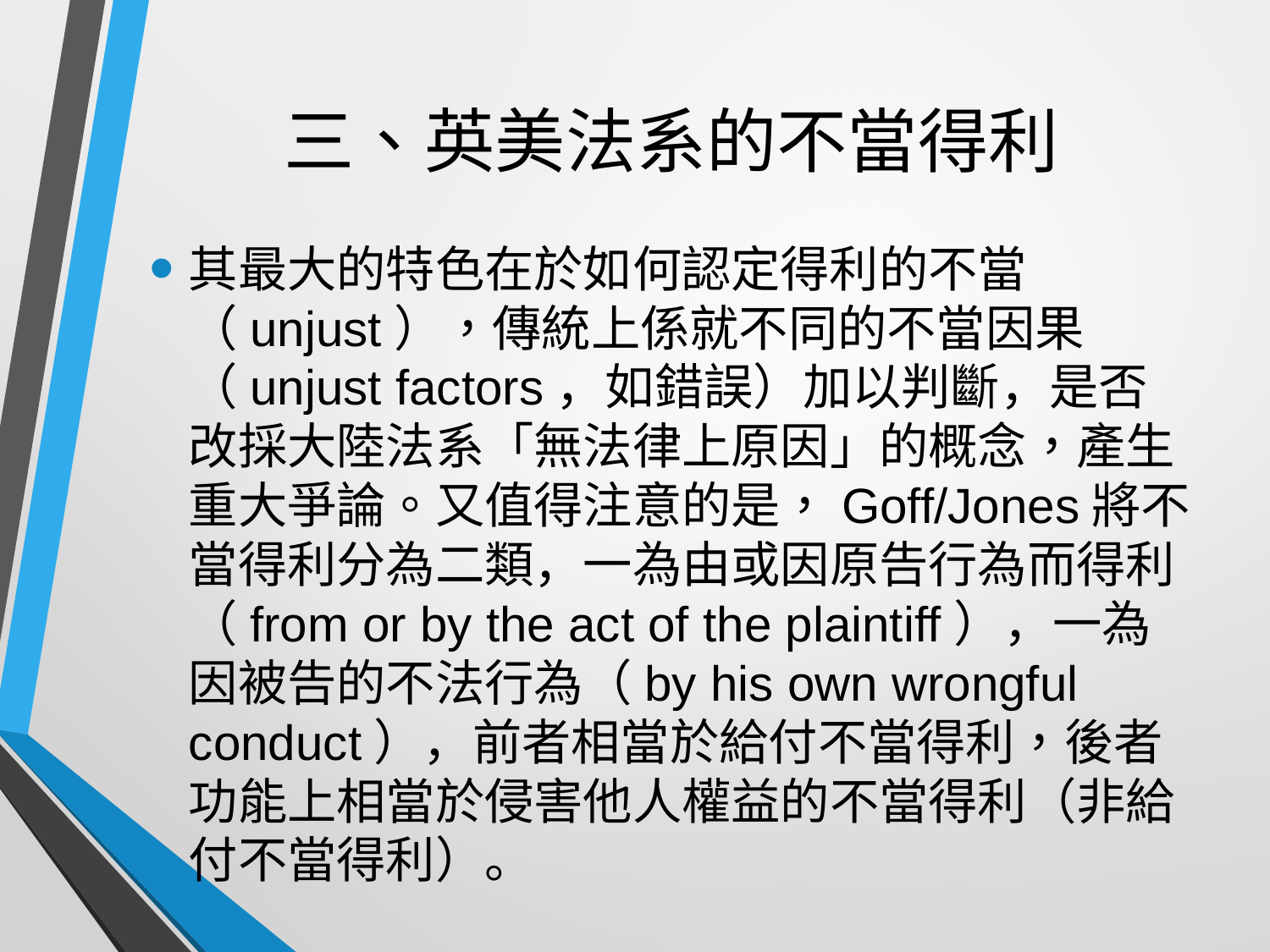

# 三、英美法系的不當得利
其最大的特色在於如何認定得利的不當（unjust），傳統上係就不同的不當因果（unjust factors，如錯誤）加以判斷，是否改採大陸法系「無法律上原因」的概念，產生重大爭論。又值得注意的是，Goff/Jones將不當得利分為二類，一為由或因原告行為而得利（from or by the act of the plaintiff），一為因被告的不法行為（by his own wrongful conduct），前者相當於給付不當得利，後者功能上相當於侵害他人權益的不當得利（非給付不當得利）。